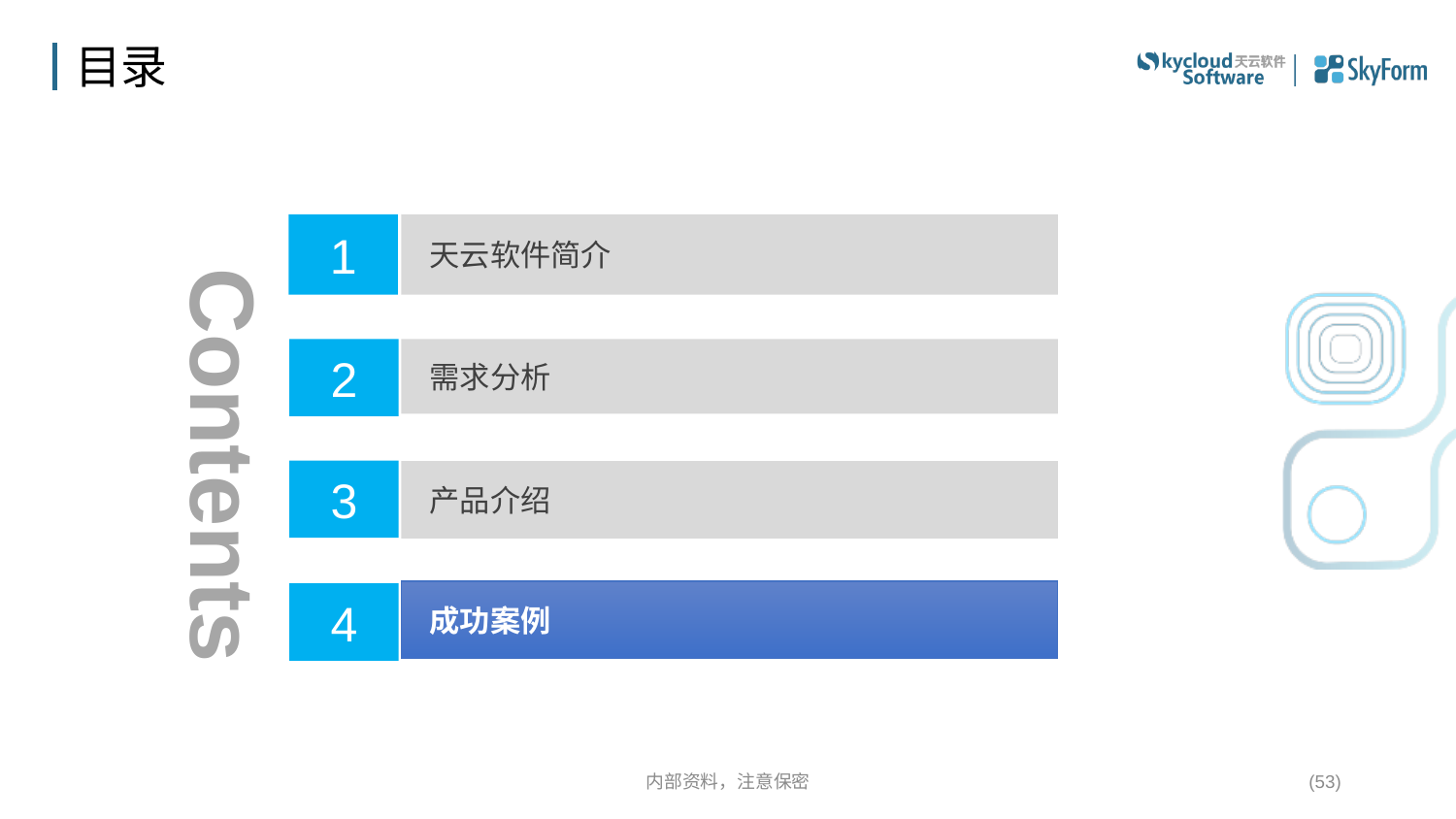

# 目录
1
 天云软件简介
Contents
2
 需求分析
3
 产品介绍
 成功案例
4
内部资料，注意保密
53